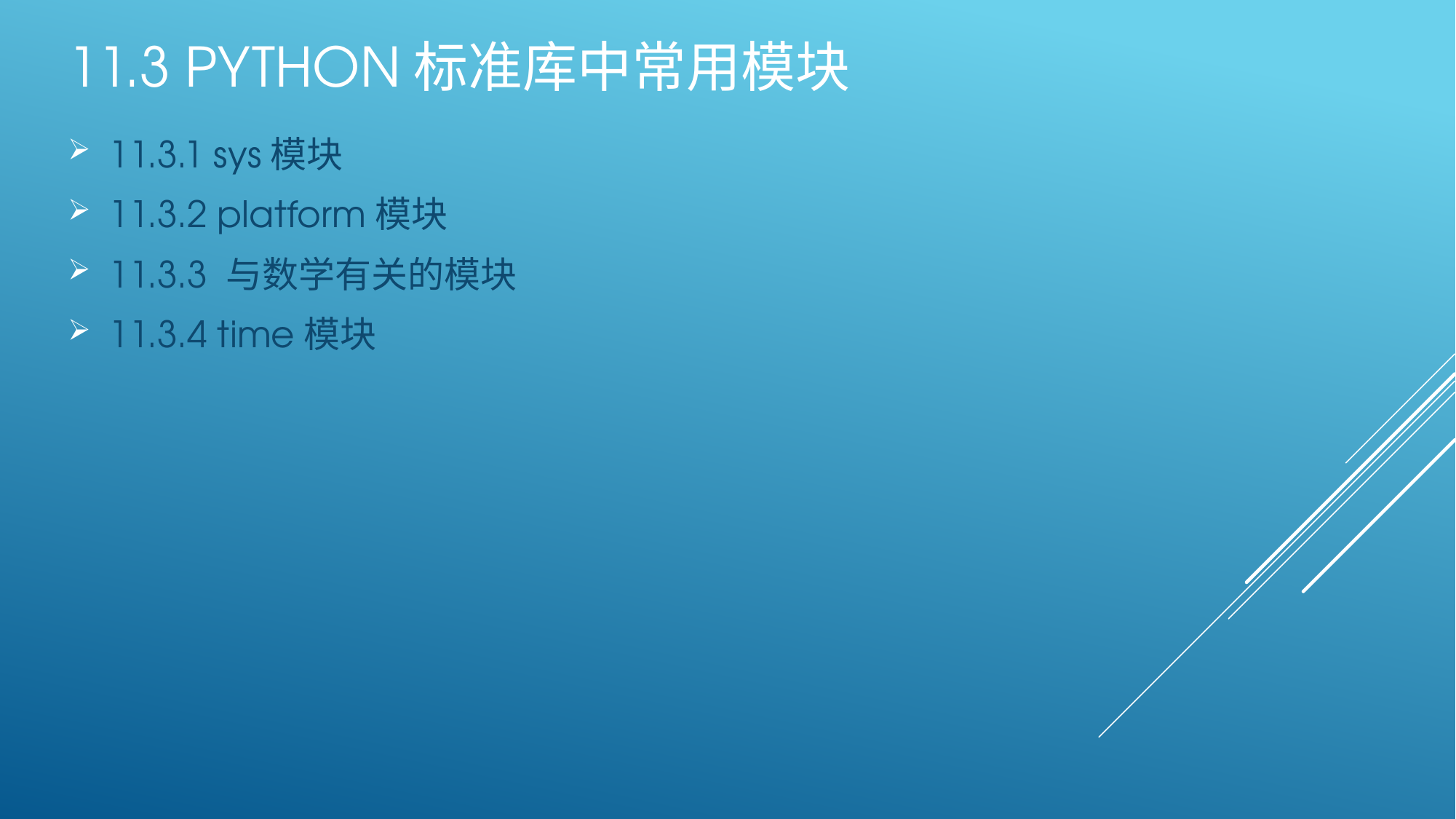

# 11.3 Python标准库中常用模块
11.3.1 sys模块
11.3.2 platform模块
11.3.3 与数学有关的模块
11.3.4 time模块